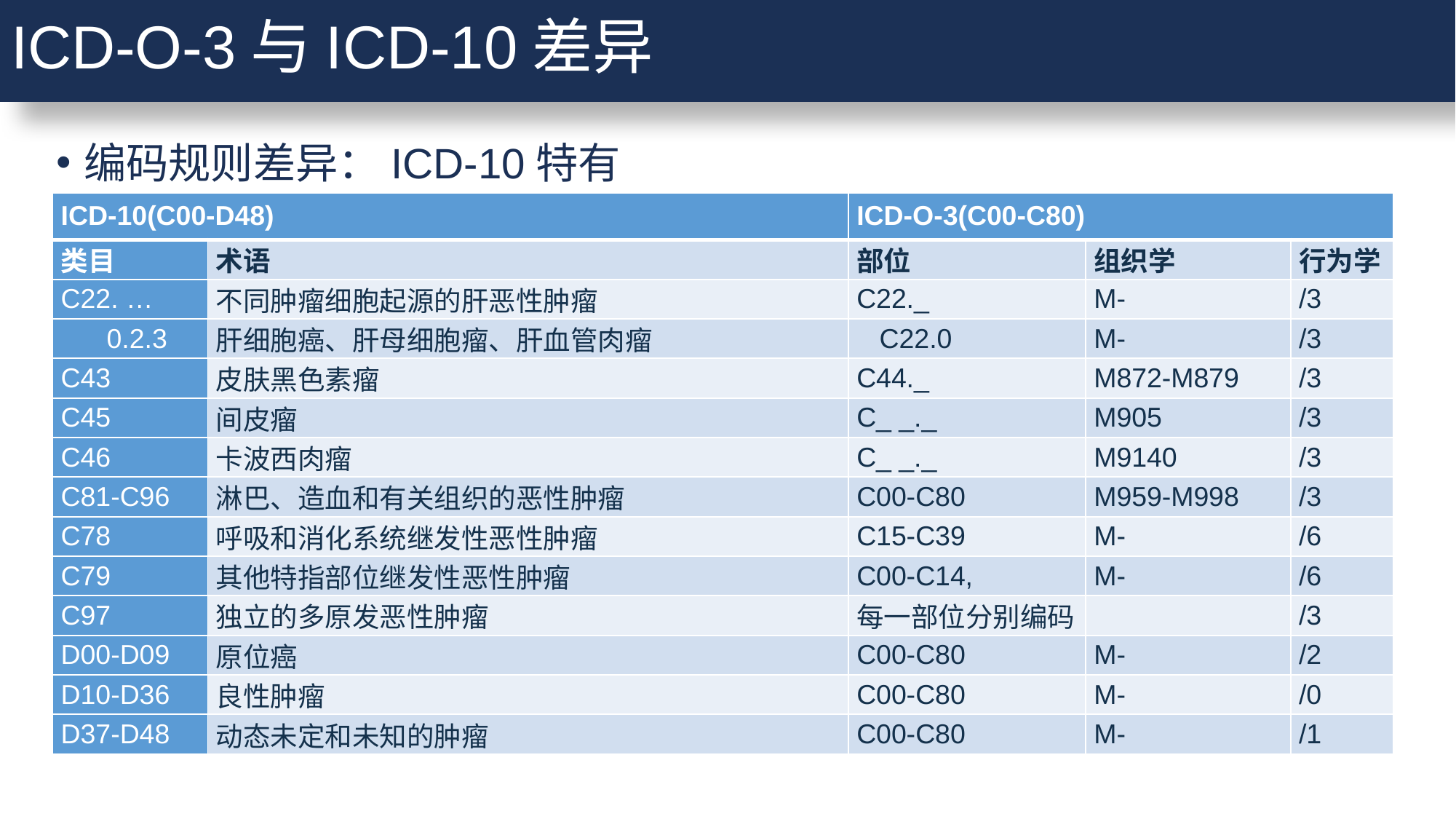

# ICD-O-3与ICD-10差异
编码规则差异：ICD-10特有
| ICD-10(C00-D48) |  | ICD-O-3(C00-C80) |  |  |
| --- | --- | --- | --- | --- |
| 类目 | 术语 | 部位 | 组织学 | 行为学 |
| C22. … | 不同肿瘤细胞起源的肝恶性肿瘤 | C22.\_ | M- | /3 |
| 0.2.3 | 肝细胞癌、肝母细胞瘤、肝血管肉瘤 | C22.0 | M- | /3 |
| C43 | 皮肤黑色素瘤 | C44.\_ | M872-M879 | /3 |
| C45 | 间皮瘤 | C\_ \_.\_ | M905 | /3 |
| C46 | 卡波西肉瘤 | C\_ \_.\_ | M9140 | /3 |
| C81-C96 | 淋巴、造血和有关组织的恶性肿瘤 | C00-C80 | M959-M998 | /3 |
| C78 | 呼吸和消化系统继发性恶性肿瘤 | C15-C39 | M- | /6 |
| C79 | 其他特指部位继发性恶性肿瘤 | C00-C14, | M- | /6 |
| C97 | 独立的多原发恶性肿瘤 | 每一部位分别编码 |  | /3 |
| D00-D09 | 原位癌 | C00-C80 | M- | /2 |
| D10-D36 | 良性肿瘤 | C00-C80 | M- | /0 |
| D37-D48 | 动态未定和未知的肿瘤 | C00-C80 | M- | /1 |